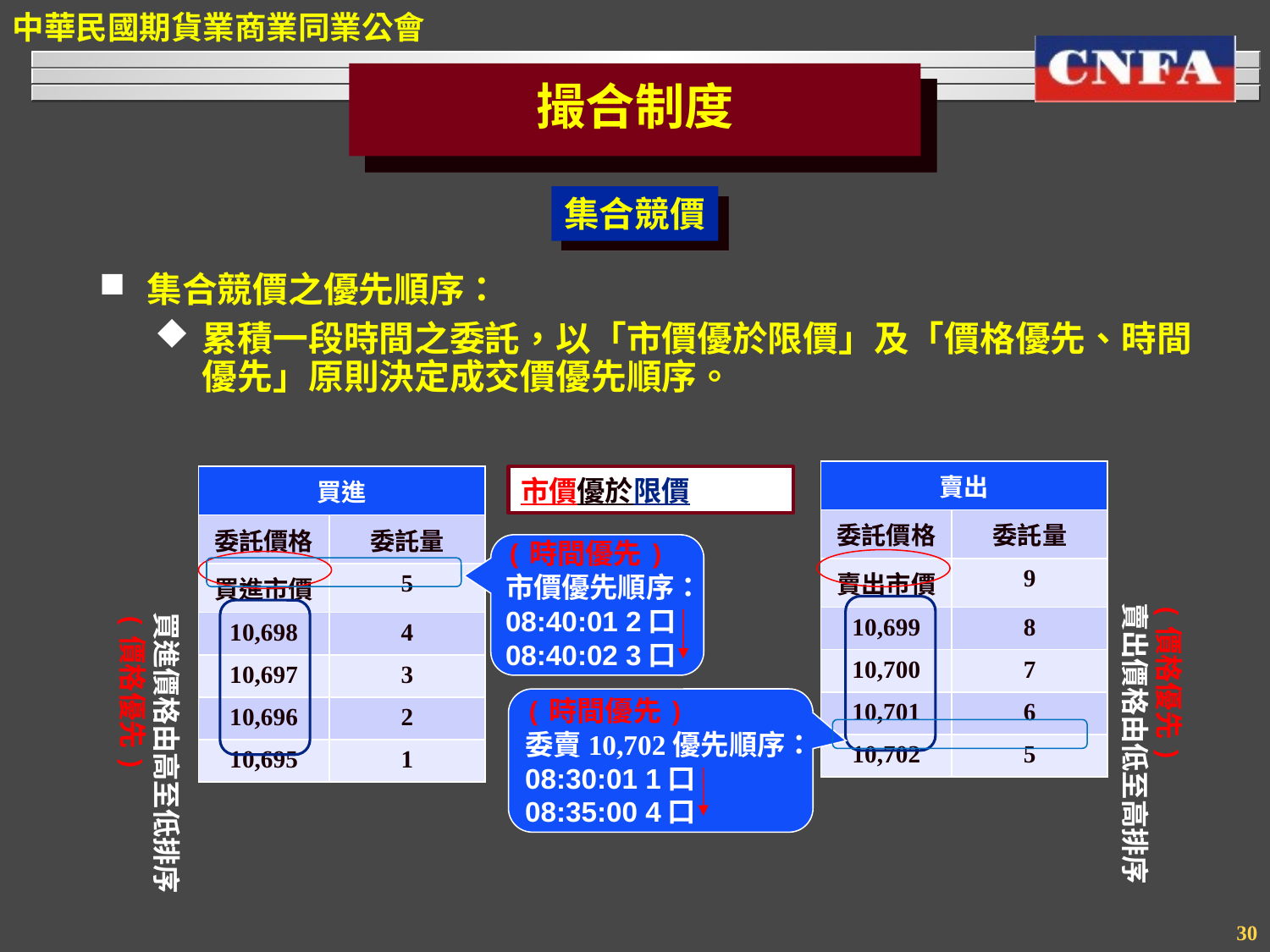

撮合制度
集合競價
集合競價之優先順序：
累積一段時間之委託，以「市價優於限價」及「價格優先、時間優先」原則決定成交價優先順序。

| 賣出 |  |
| --- | --- |
| 委託價格 | 委託量 |
| 賣出市價 | 9 |
| 10,699 | 8 |
| 10,700 | 7 |
| 10,701 | 6 |
| 10,702 | 5 |
| 買進 |  |
| --- | --- |
| 委託價格 | 委託量 |
| 買進市價 | 5 |
| 10,698 | 4 |
| 10,697 | 3 |
| 10,696 | 2 |
| 10,695 | 1 |
市價優於限價

(時間優先)
市價優先順序：
08:40:01 2口
08:40:02 3口

(價格優先)
賣出價格由低至高排序

買進價格由高至低排序
(價格優先)

(時間優先)
委賣10,702優先順序：
08:30:01 1口
08:35:00 4口